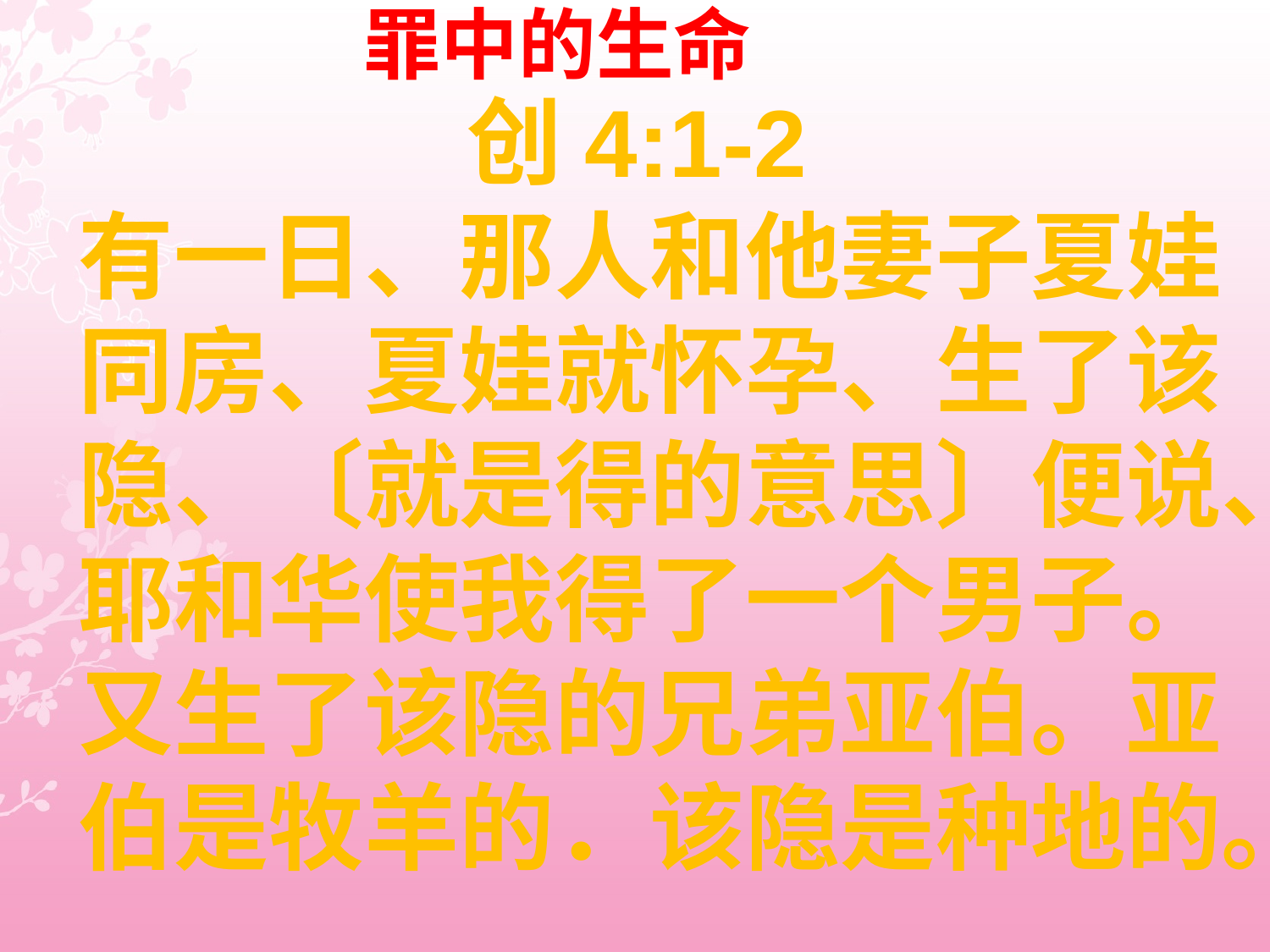

罪中的生命
创4:1-2
有一日、那人和他妻子夏娃同房、夏娃就怀孕、生了该隐、〔就是得的意思〕便说、耶和华使我得了一个男子。又生了该隐的兄弟亚伯。亚伯是牧羊的．该隐是种地的。